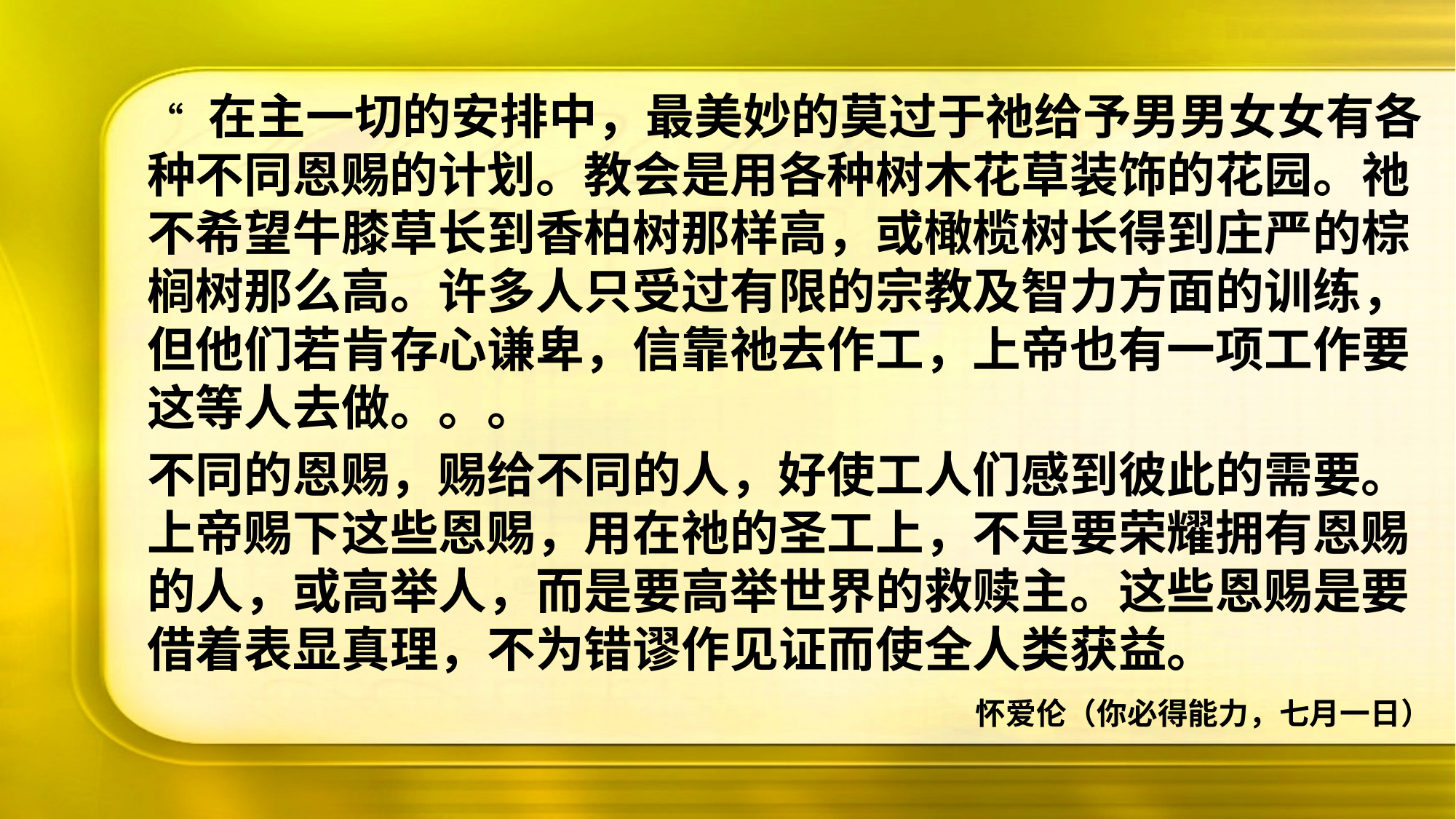

“  在主一切的安排中，最美妙的莫过于祂给予男男女女有各种不同恩赐的计划。教会是用各种树木花草装饰的花园。祂不希望牛膝草长到香柏树那样高，或橄榄树长得到庄严的棕榈树那么高。许多人只受过有限的宗教及智力方面的训练，但他们若肯存心谦卑，信靠祂去作工，上帝也有一项工作要这等人去做。。。
不同的恩赐，赐给不同的人，好使工人们感到彼此的需要。上帝赐下这些恩赐，用在祂的圣工上，不是要荣耀拥有恩赐的人，或高举人，而是要高举世界的救赎主。这些恩赐是要借着表显真理，不为错谬作见证而使全人类获益。
怀爱伦（你必得能力，七月一日）